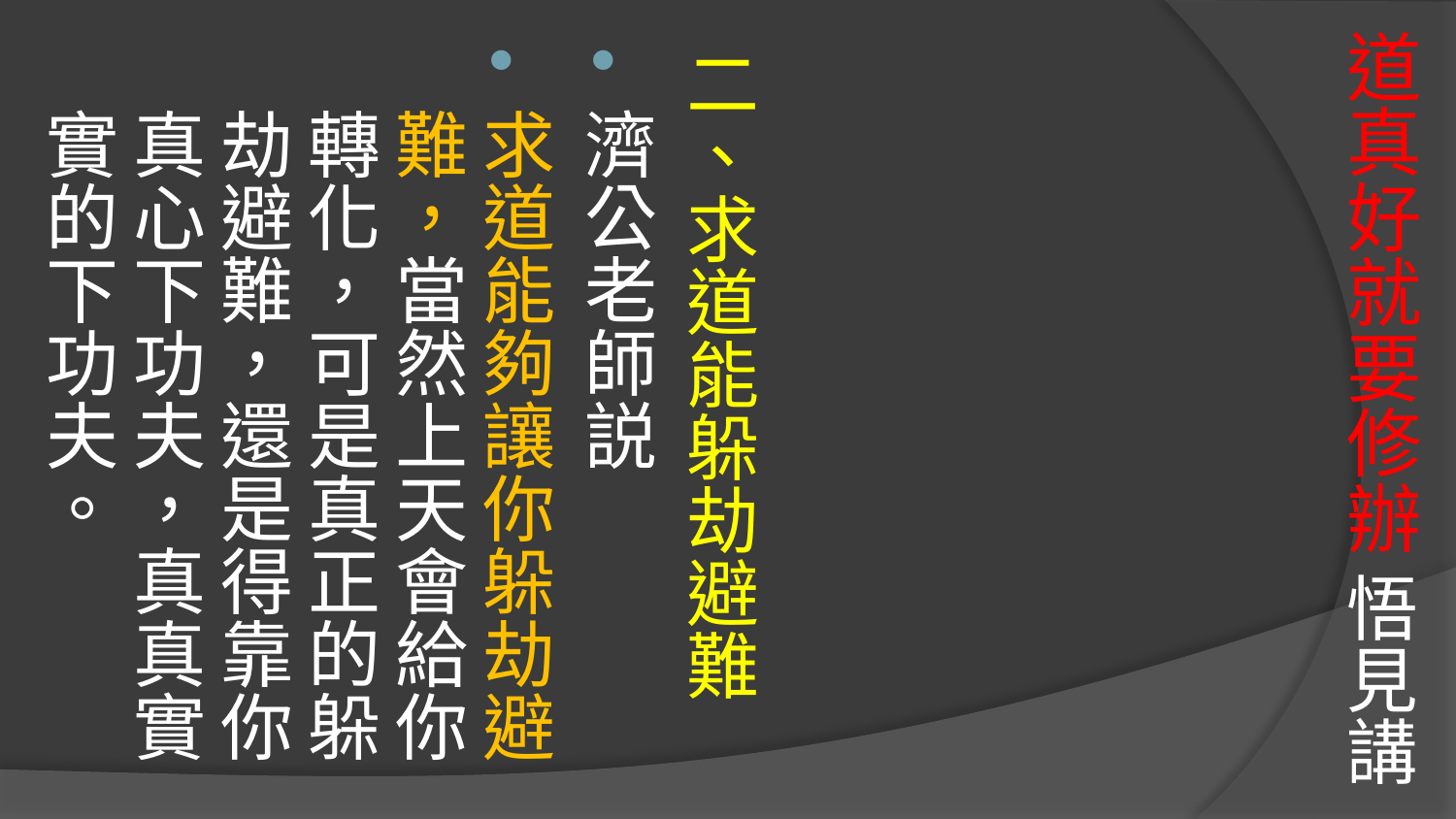

# 道真好就要修辦 悟見講
二、求道能躲劫避難
濟公老師説
求道能夠讓你躲劫避難，當然上天會給你轉化，可是真正的躲劫避難，還是得靠你真心下功夫，真真實實的下功夫。